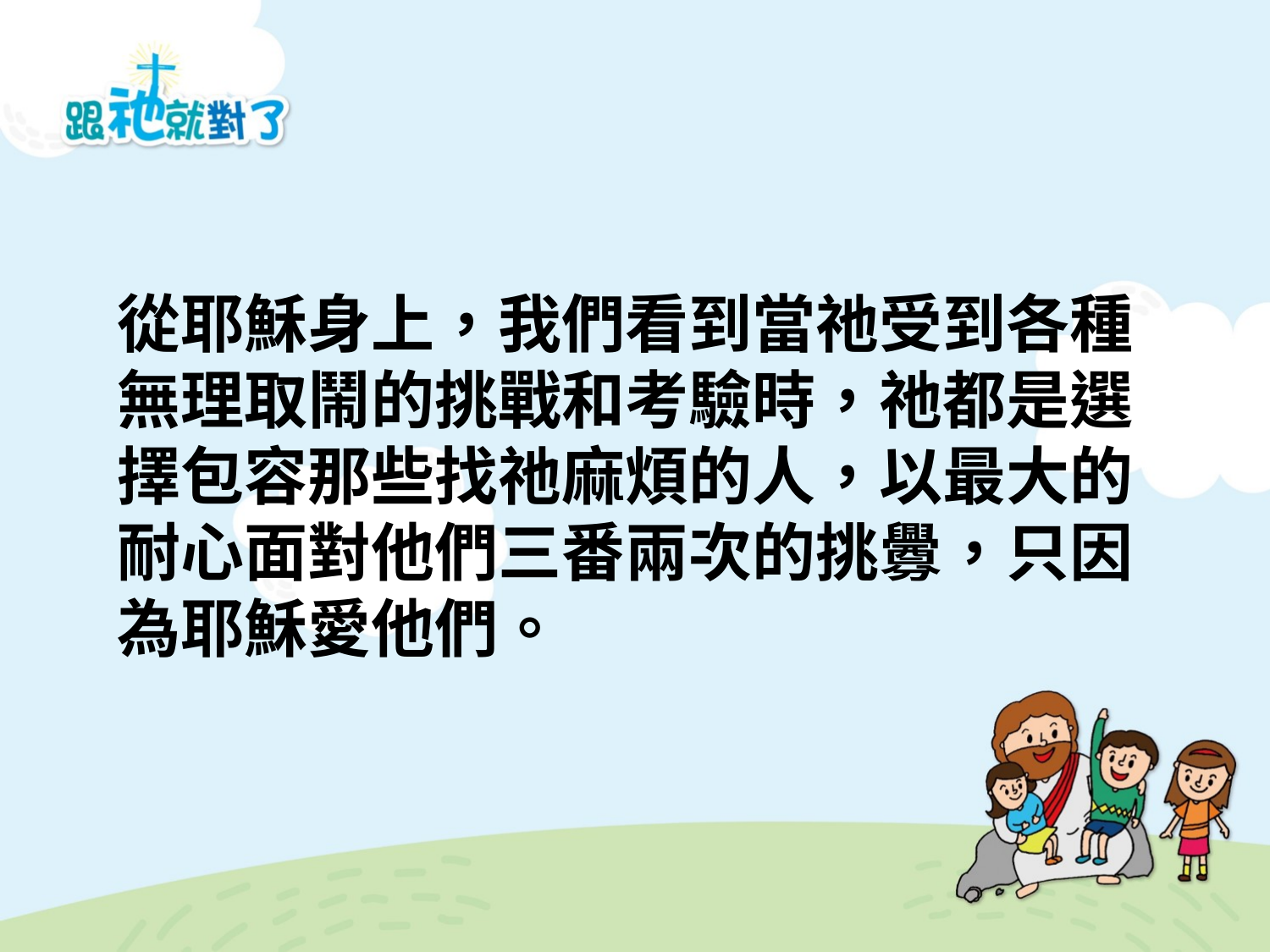

從耶穌身上，我們看到當祂受到各種無理取鬧的挑戰和考驗時，祂都是選擇包容那些找祂麻煩的人，以最大的耐心面對他們三番兩次的挑釁，只因為耶穌愛他們。